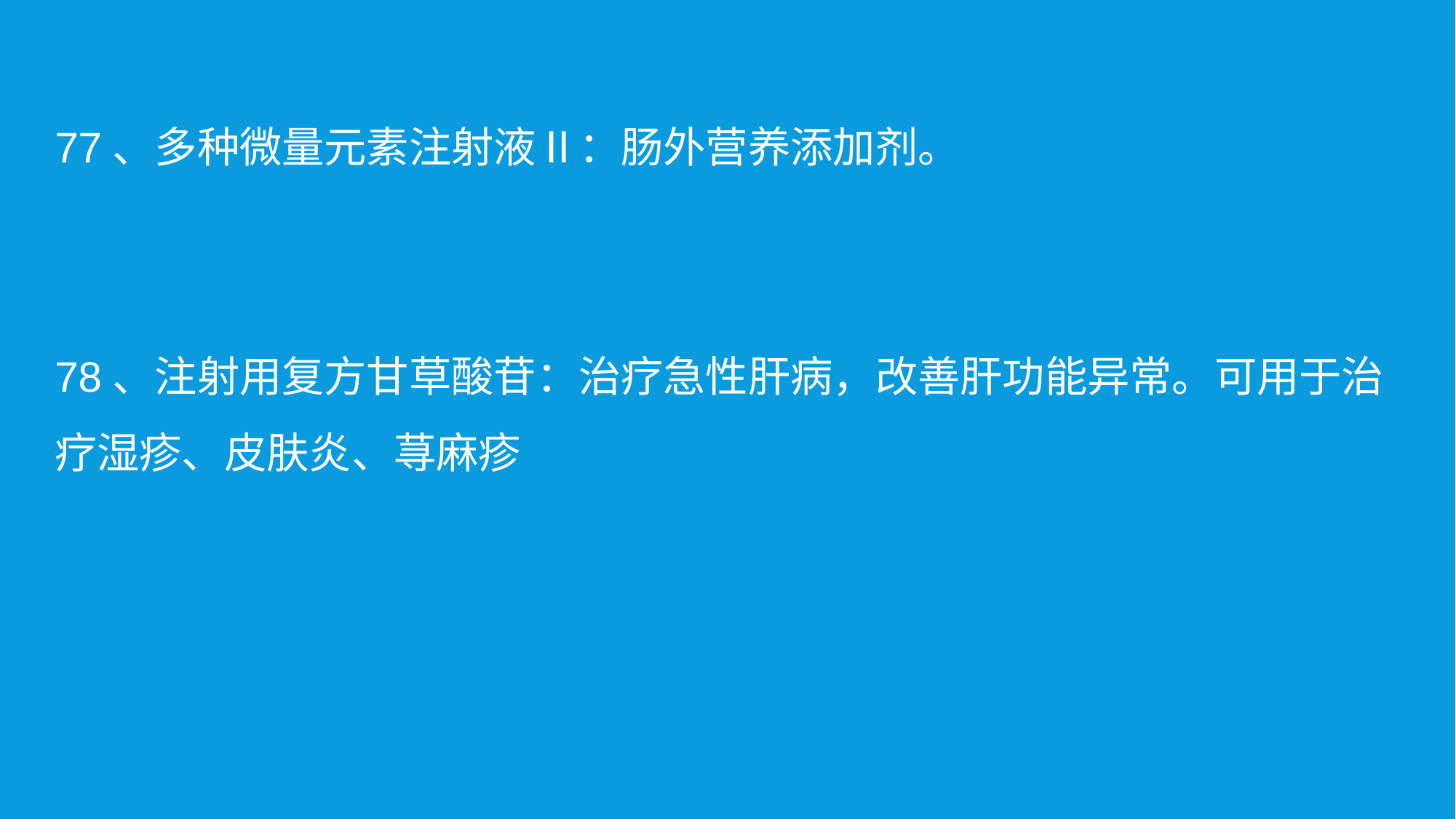

77、多种微量元素注射液Ⅱ：肠外营养添加剂。

78、注射用复方甘草酸苷：治疗急性肝病，改善肝功能异常。可用于治疗湿疹、皮肤炎、荨麻疹